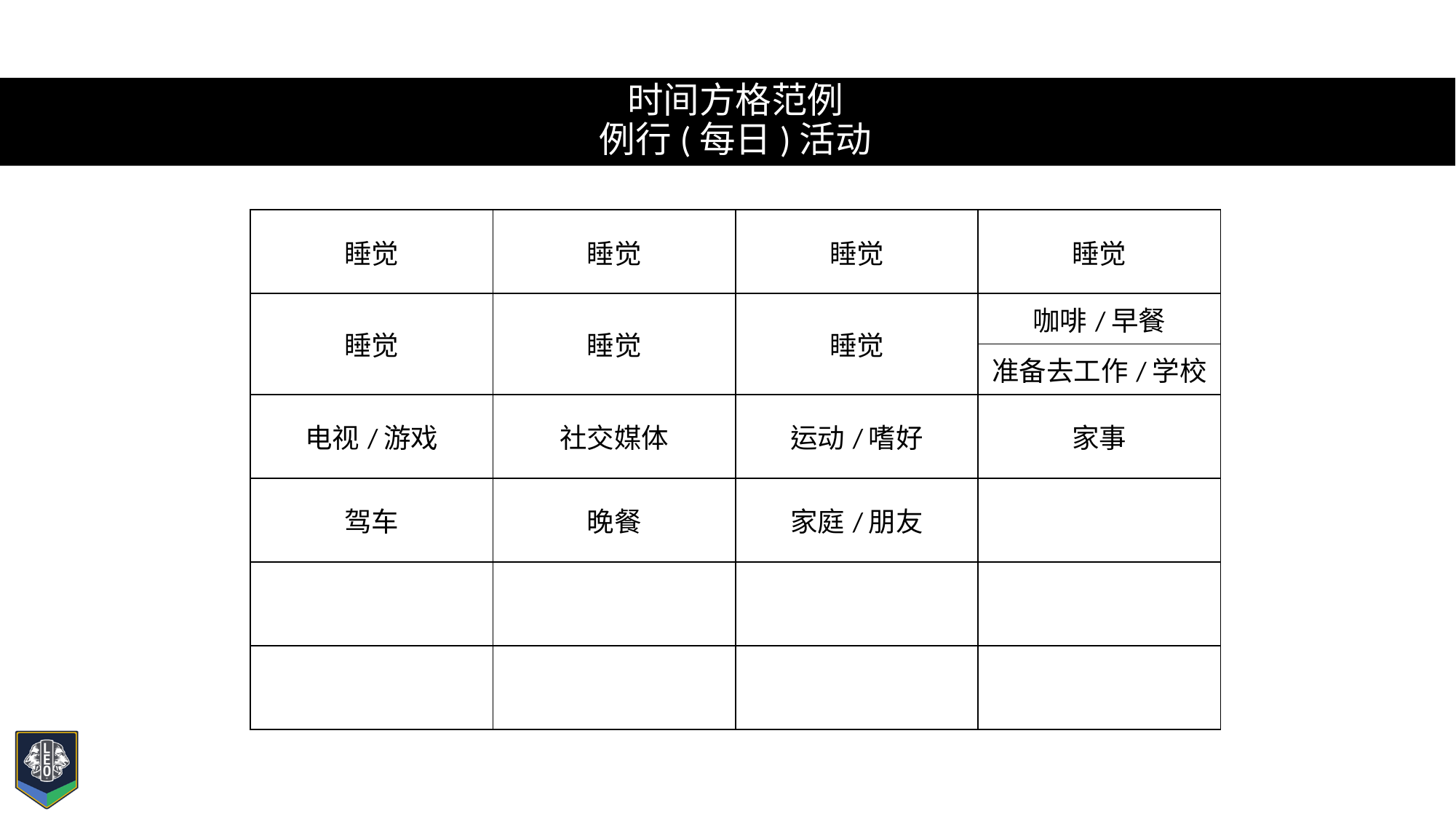

# 时间方格范例 例行(每日)活动

| 睡觉 | 睡觉 | 睡觉 | 睡觉 |
| --- | --- | --- | --- |
| 睡觉 | 睡觉 | 睡觉 | 咖啡/早餐 |
|  |  |  | 准备去工作/学校 |
| 电视/游戏 | 社交媒体 | 运动/嗜好 | 家事 |
| 驾车 | 晚餐 | 家庭/朋友 |  |
|  |  |  |  |
|  |  |  |  |